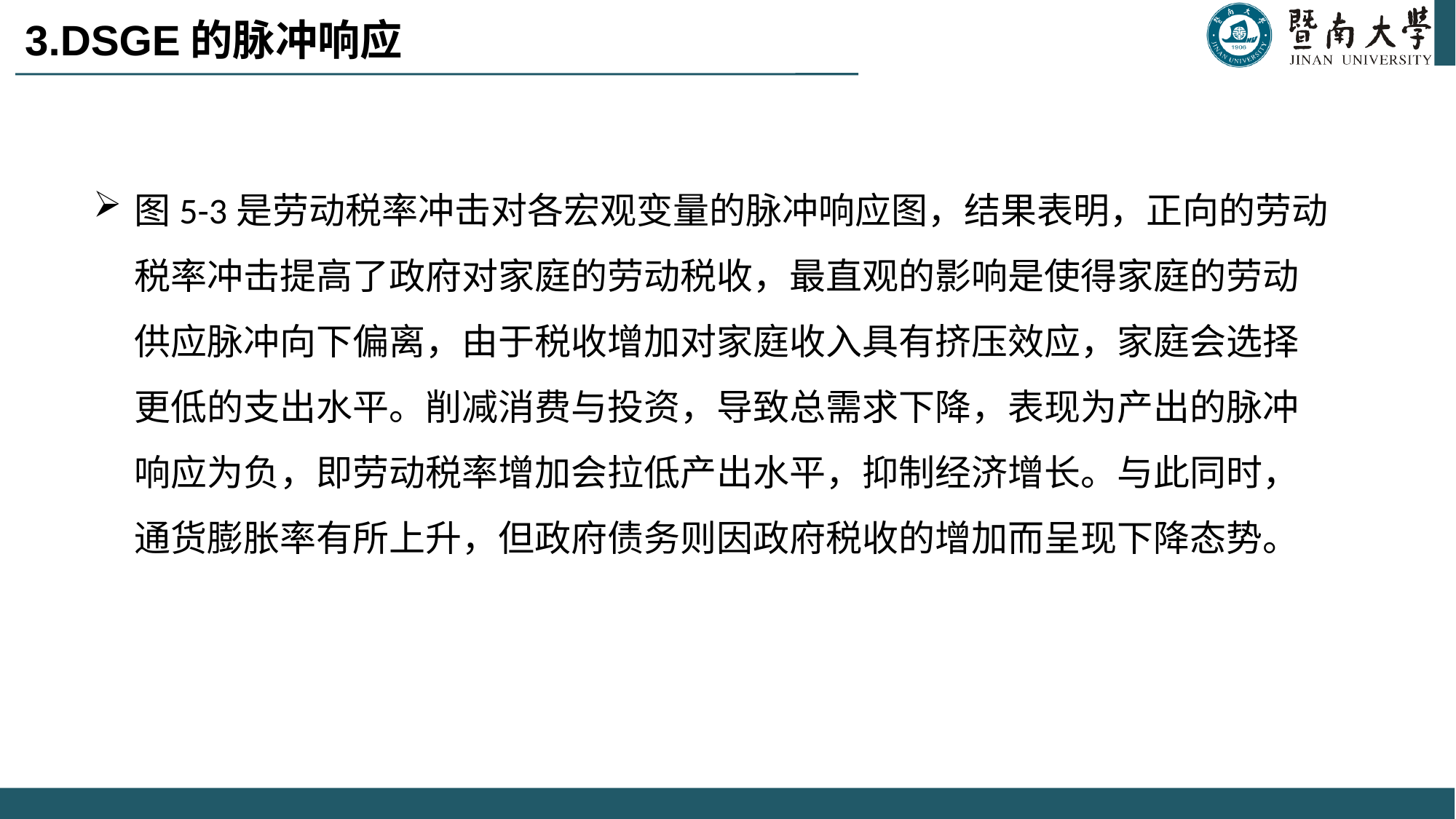

# 3.DSGE的脉冲响应
图5-3是劳动税率冲击对各宏观变量的脉冲响应图，结果表明，正向的劳动税率冲击提高了政府对家庭的劳动税收，最直观的影响是使得家庭的劳动供应脉冲向下偏离，由于税收增加对家庭收入具有挤压效应，家庭会选择更低的支出水平。削减消费与投资，导致总需求下降，表现为产出的脉冲响应为负，即劳动税率增加会拉低产出水平，抑制经济增长。与此同时，通货膨胀率有所上升，但政府债务则因政府税收的增加而呈现下降态势。